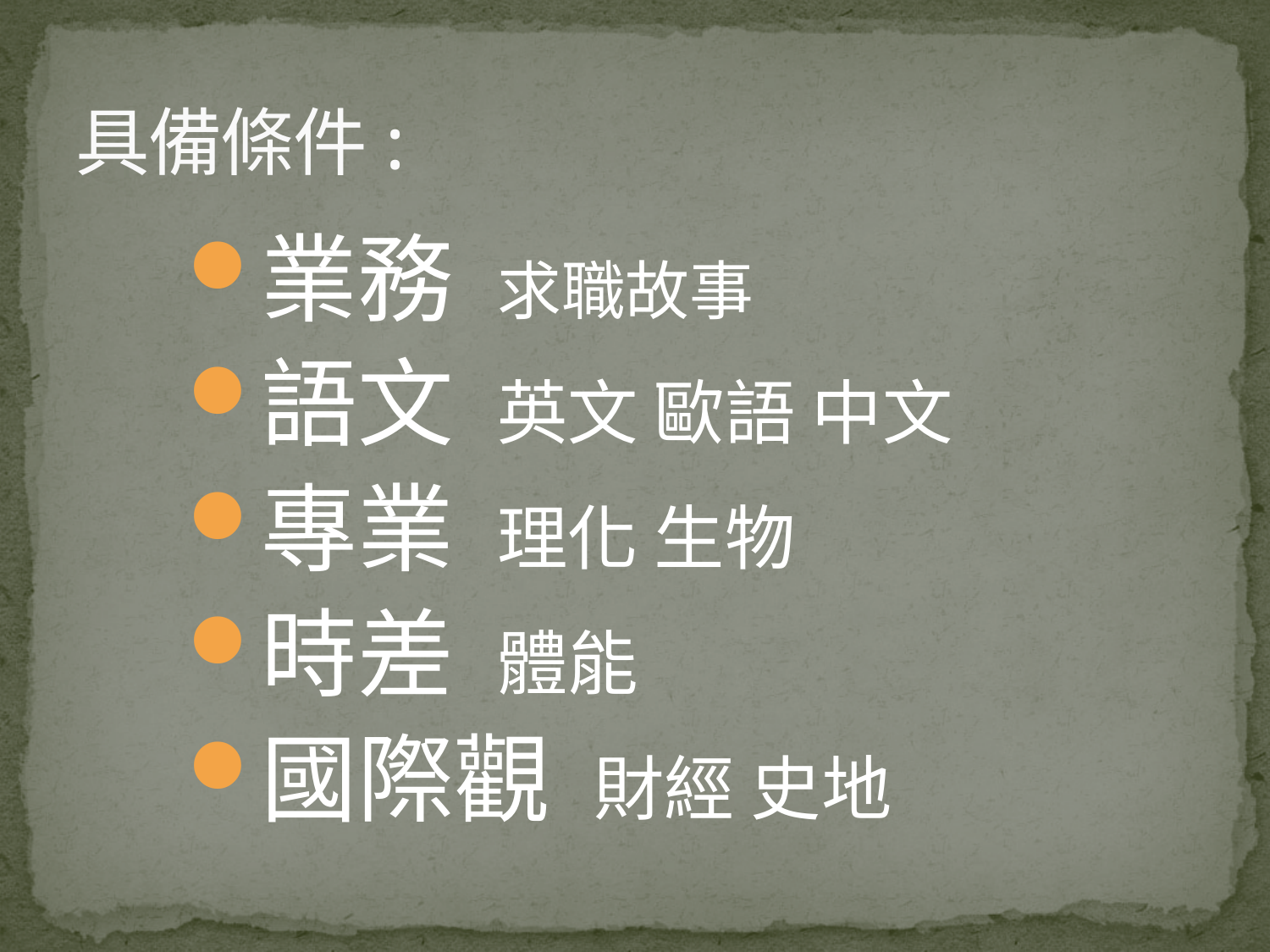

# 具備條件:
業務  求職故事
語文  英文 歐語 中文
專業  理化 生物
時差  體能
國際觀  財經 史地